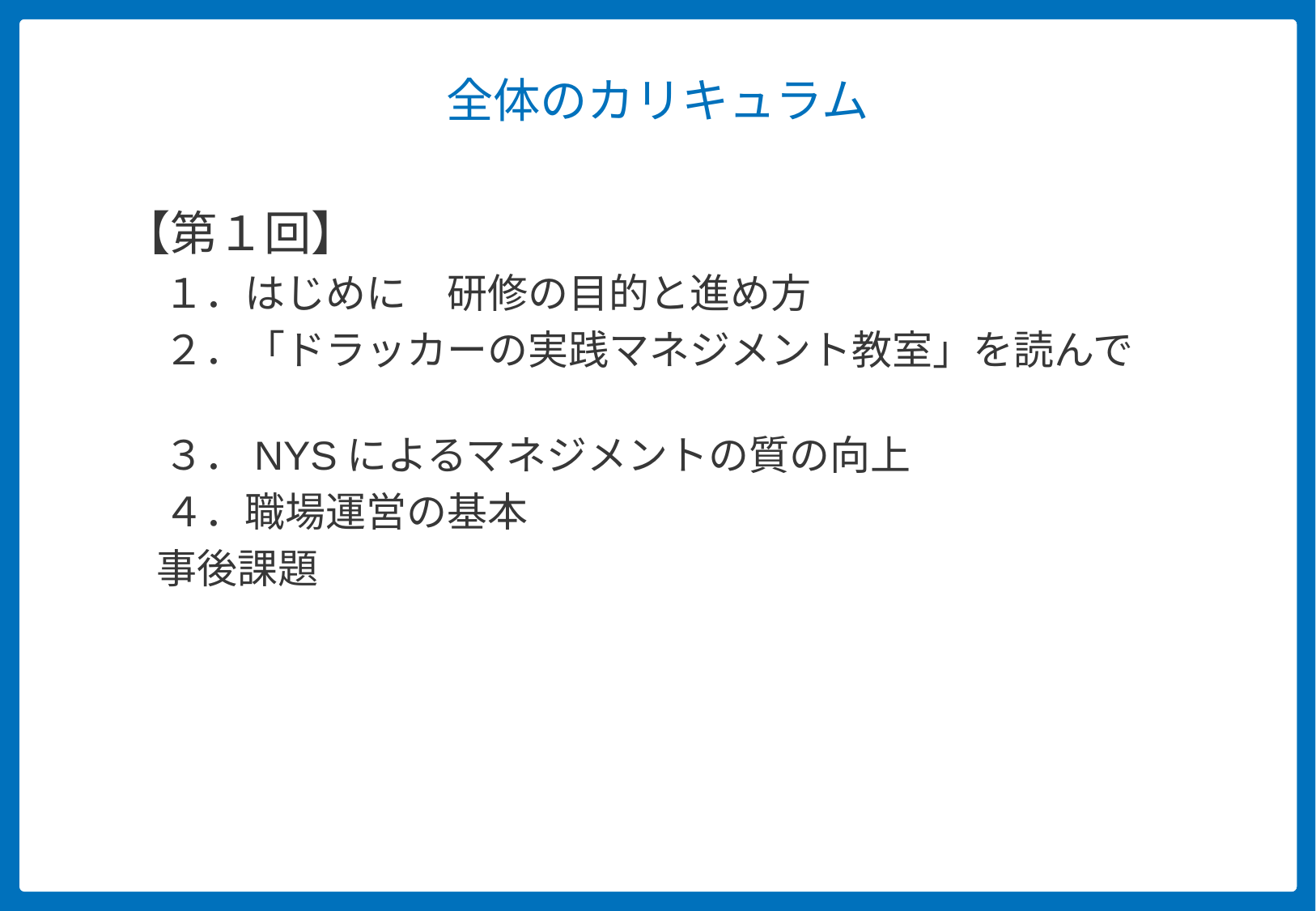

# 全体のカリキュラム
【第１回】
　１．はじめに　研修の目的と進め方
　２．「ドラッカーの実践マネジメント教室」を読んで
　３．NYSによるマネジメントの質の向上
　４．職場運営の基本
　事後課題